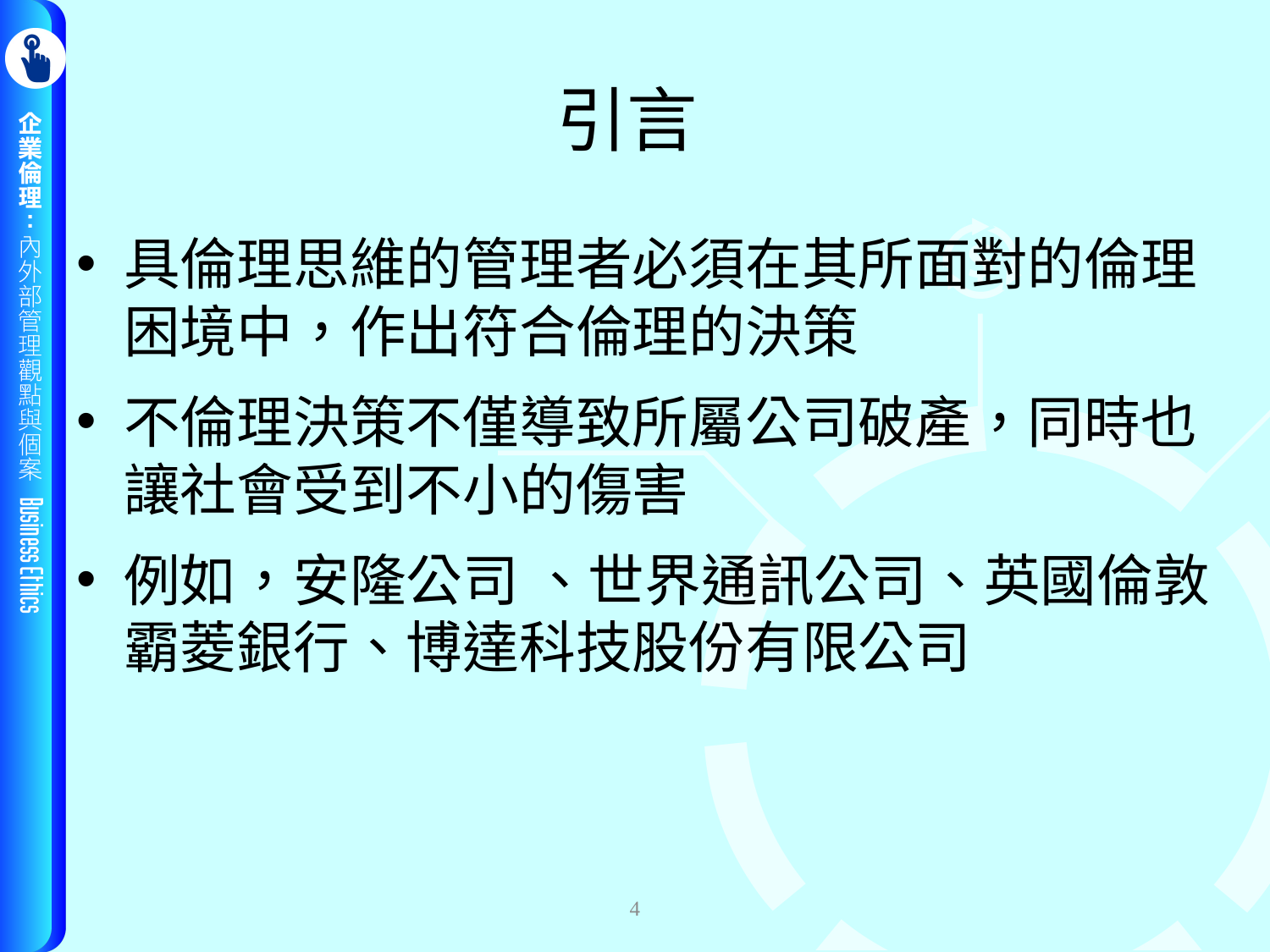

# 引言
具倫理思維的管理者必須在其所面對的倫理困境中，作出符合倫理的決策
不倫理決策不僅導致所屬公司破產，同時也讓社會受到不小的傷害
例如，安隆公司 、世界通訊公司、英國倫敦霸菱銀行、博達科技股份有限公司
4